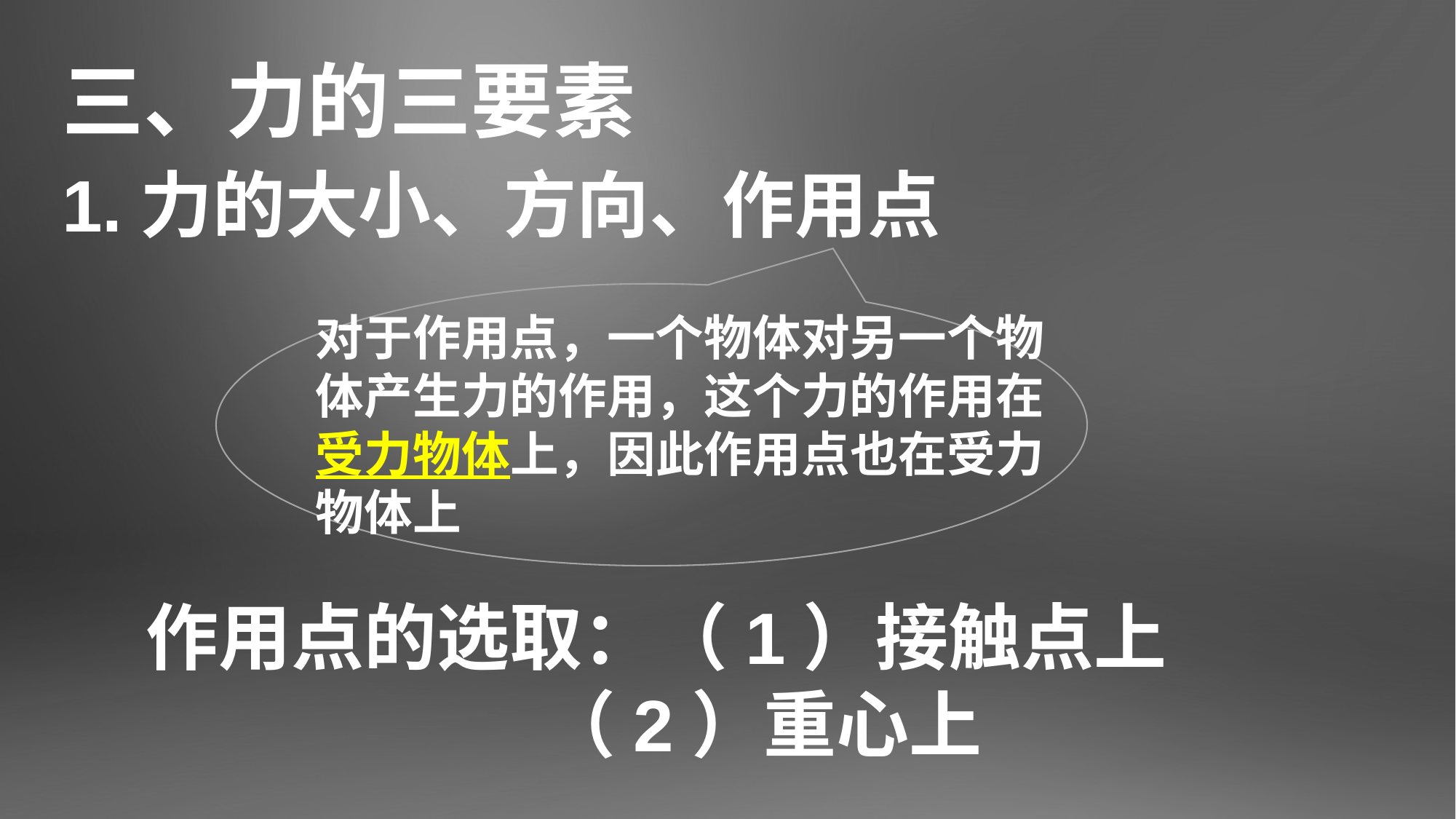

三、力的三要素
1.力的大小、方向、作用点

对于作用点，一个物体对另一个物体产生力的作用，这个力的作用在受力物体上，因此作用点也在受力物体上
    作用点的选取：（1）接触点上
                            （2）重心上